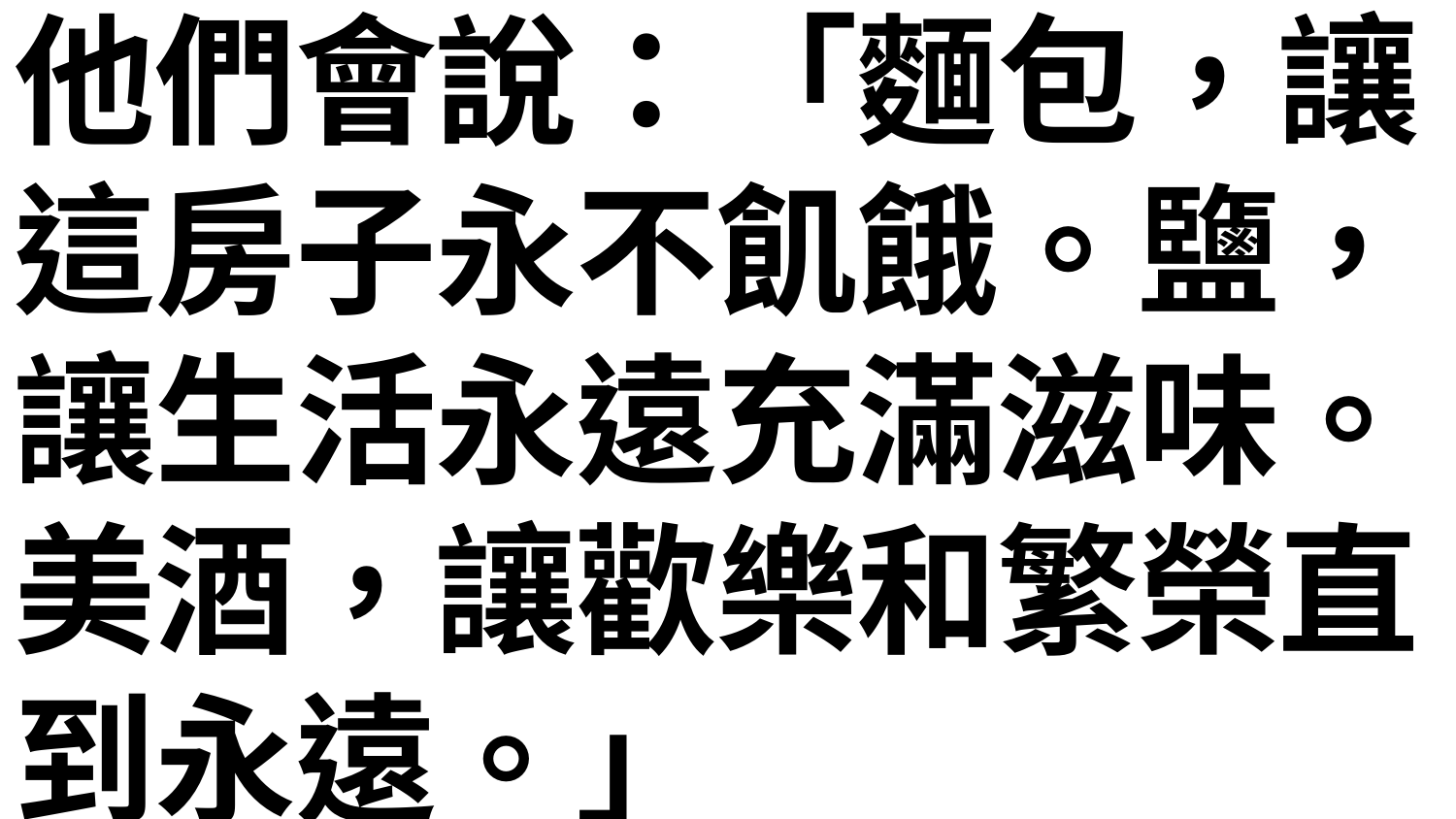

他們會說：「麵包，讓這房子永不飢餓。鹽，讓生活永遠充滿滋味。美酒，讓歡樂和繁榮直到永遠。」